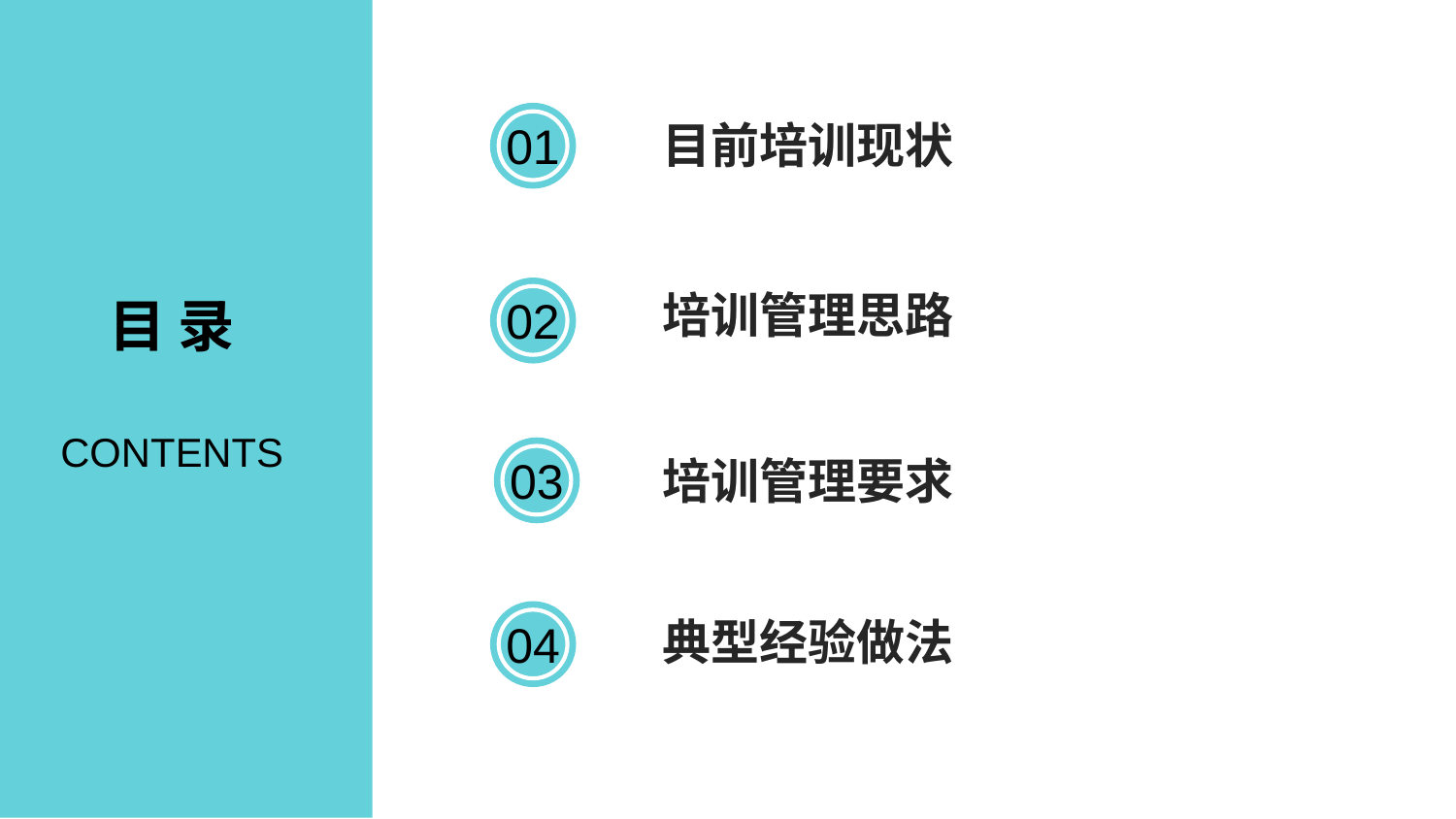

目前培训现状
01

培训管理思路
目 录

CONTENTS
02

03
培训管理要求

典型经验做法
04